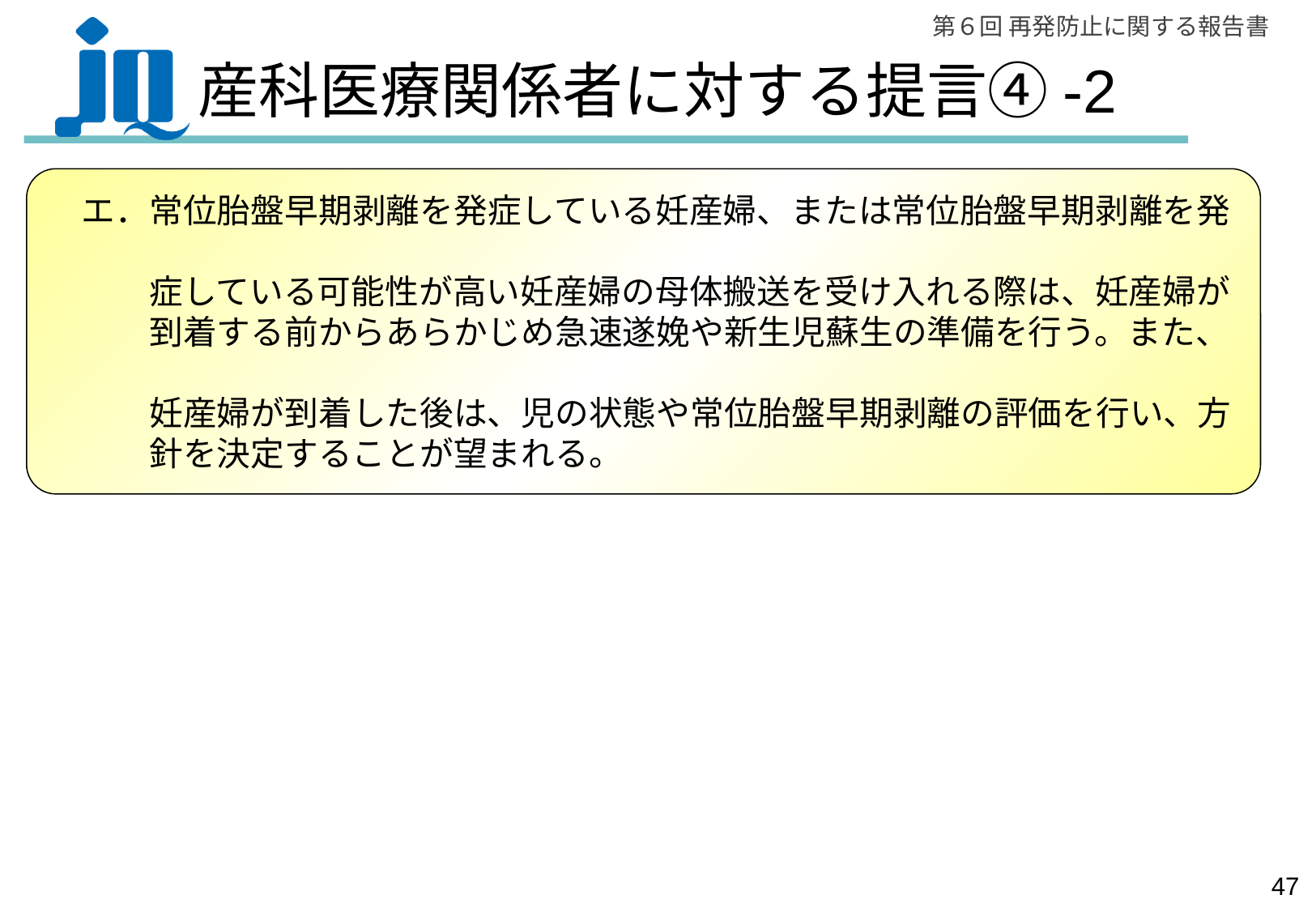

# 産科医療関係者に対する提言④-2
　エ．常位胎盤早期剥離を発症している妊産婦、または常位胎盤早期剥離を発
　　　症している可能性が高い妊産婦の母体搬送を受け入れる際は、妊産婦が
　　　到着する前からあらかじめ急速遂娩や新生児蘇生の準備を行う。また、
　　　妊産婦が到着した後は、児の状態や常位胎盤早期剥離の評価を行い、方
　　　針を決定することが望まれる。
47